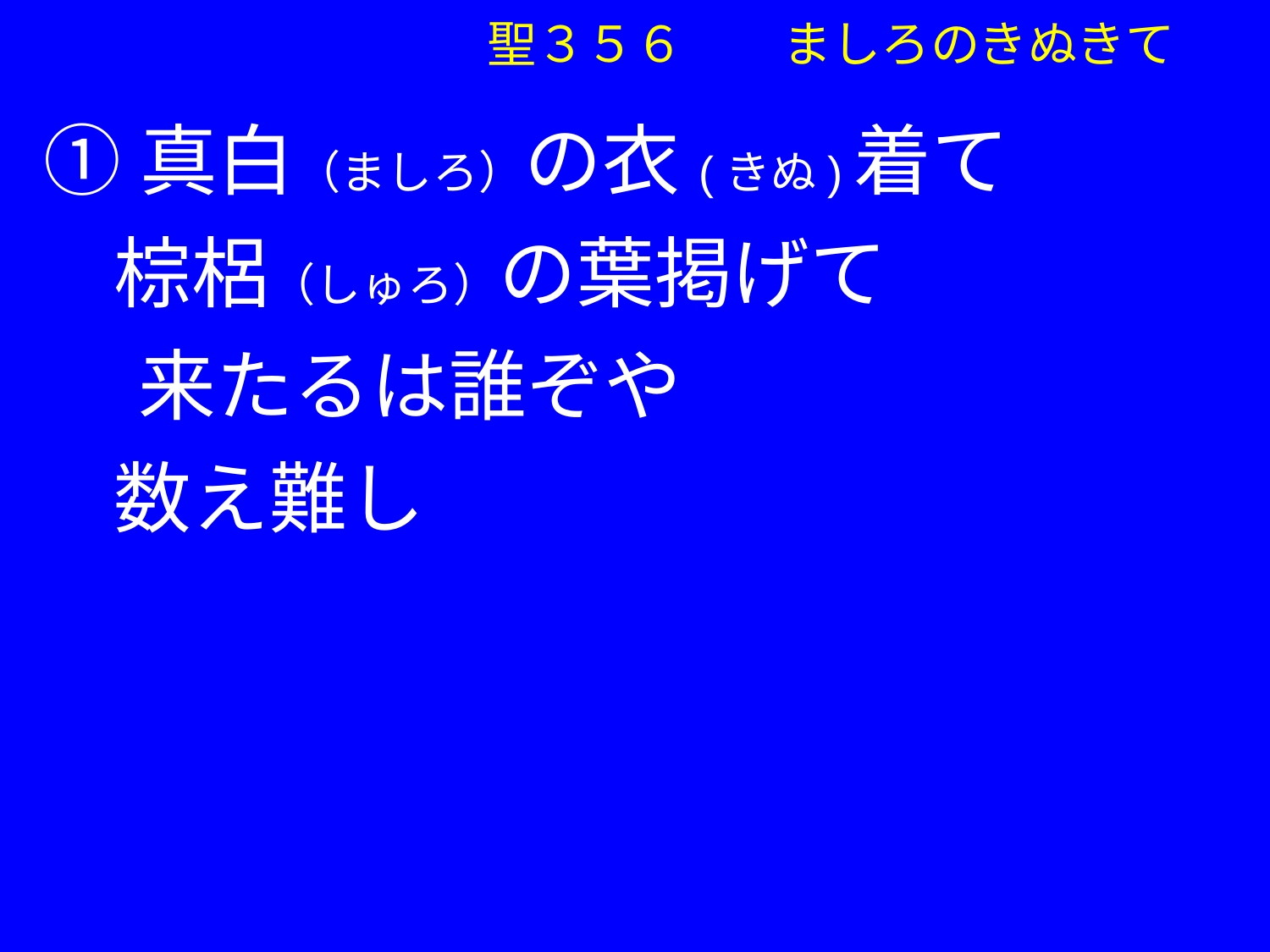

①真白（ましろ）の衣(きぬ)着て
   棕梠（しゅろ）の葉掲げて
　 来たるは誰ぞや
   数え難し
聖３５６　　ましろのきぬきて